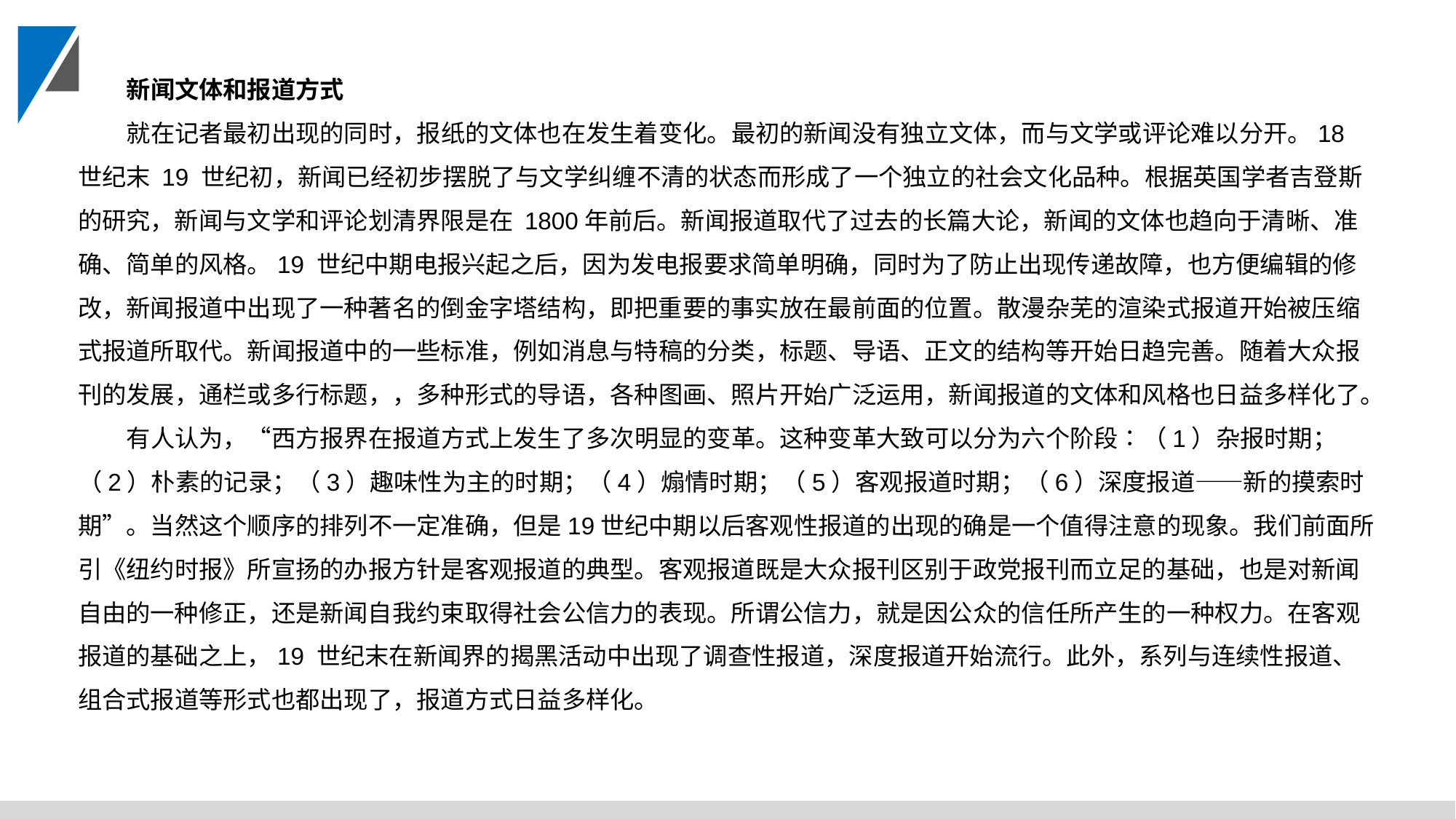

新闻文体和报道方式
就在记者最初出现的同时，报纸的文体也在发生着变化。最初的新闻没有独立文体，而与文学或评论难以分开。18 世纪末 19 世纪初，新闻已经初步摆脱了与文学纠缠不清的状态而形成了一个独立的社会文化品种。根据英国学者吉登斯的研究，新闻与文学和评论划清界限是在 1800年前后。新闻报道取代了过去的长篇大论，新闻的文体也趋向于清晰、准确、简单的风格。19 世纪中期电报兴起之后，因为发电报要求简单明确，同时为了防止出现传递故障，也方便编辑的修改，新闻报道中出现了一种著名的倒金字塔结构，即把重要的事实放在最前面的位置。散漫杂芜的渲染式报道开始被压缩式报道所取代。新闻报道中的一些标准，例如消息与特稿的分类，标题、导语、正文的结构等开始日趋完善。随着大众报刊的发展，通栏或多行标题，，多种形式的导语，各种图画、照片开始广泛运用，新闻报道的文体和风格也日益多样化了。
有人认为，“西方报界在报道方式上发生了多次明显的变革。这种变革大致可以分为六个阶段∶（1）杂报时期；（2）朴素的记录；（3）趣味性为主的时期；（4）煽情时期；（5）客观报道时期；（6）深度报道——新的摸索时期”。当然这个顺序的排列不一定准确，但是19世纪中期以后客观性报道的出现的确是一个值得注意的现象。我们前面所引《纽约时报》所宣扬的办报方针是客观报道的典型。客观报道既是大众报刊区别于政党报刊而立足的基础，也是对新闻自由的一种修正，还是新闻自我约束取得社会公信力的表现。所谓公信力，就是因公众的信任所产生的一种权力。在客观报道的基础之上，19 世纪末在新闻界的揭黑活动中出现了调查性报道，深度报道开始流行。此外，系列与连续性报道、组合式报道等形式也都出现了，报道方式日益多样化。